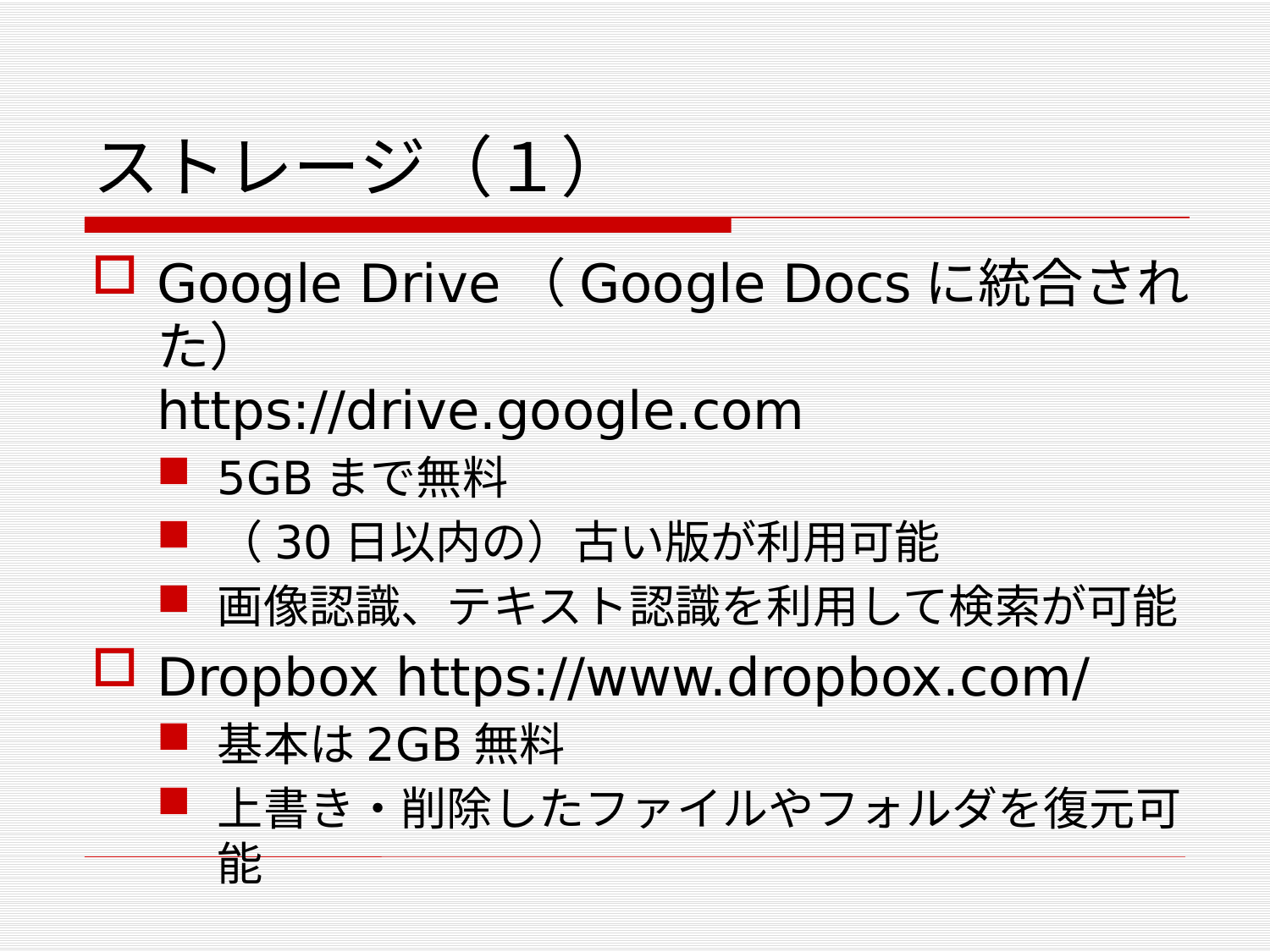

# ストレージ（１）
Google Drive（Google Docsに統合された）
https://drive.google.com
5GBまで無料
（30日以内の）古い版が利用可能
画像認識、テキスト認識を利用して検索が可能
Dropbox https://www.dropbox.com/
基本は2GB無料
上書き・削除したファイルやフォルダを復元可能